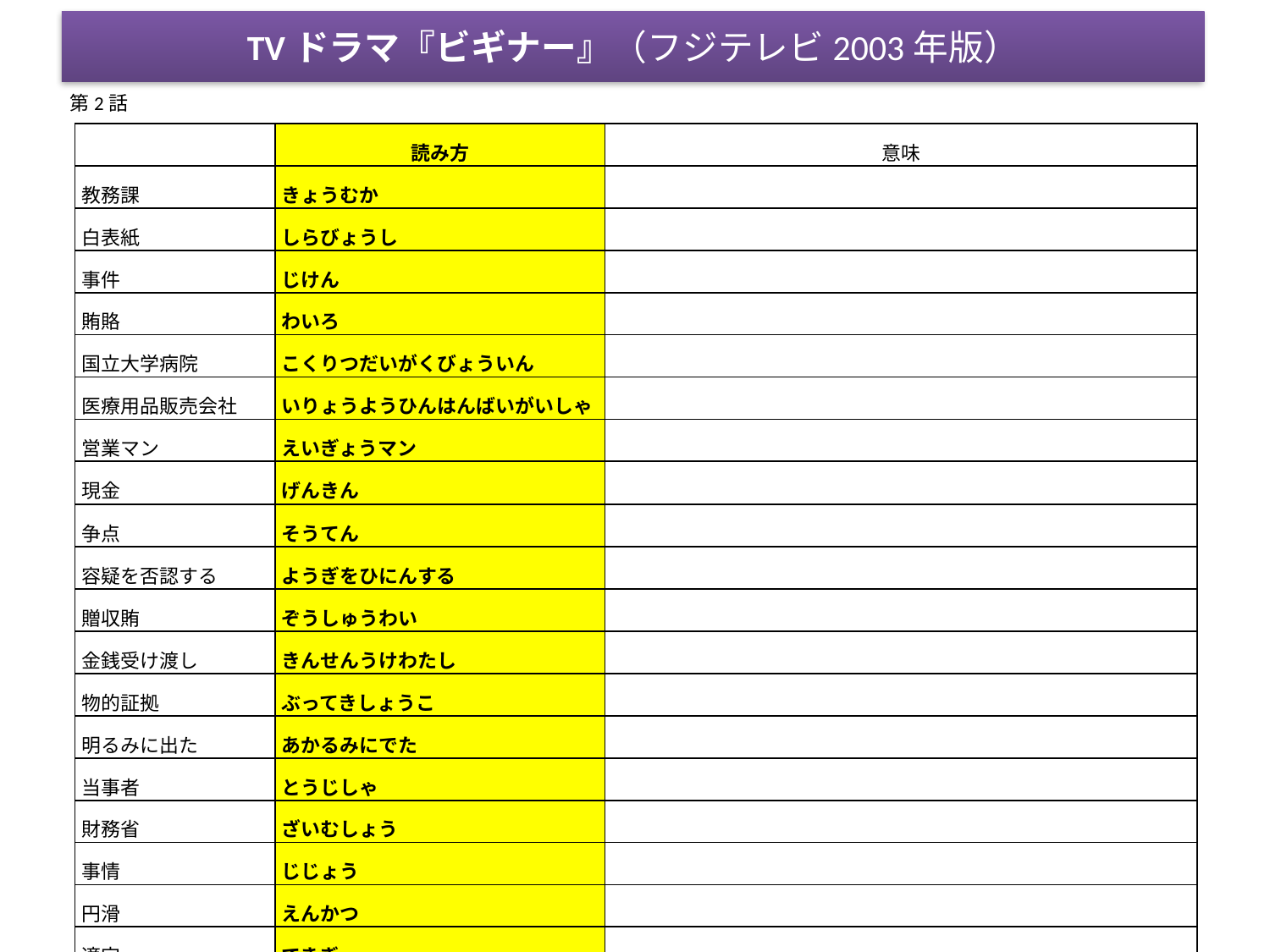

# TVドラマ『ビギナー』（フジテレビ2003年版）
第2話
|  | 読み方 | 意味 |
| --- | --- | --- |
| 教務課 | きょうむか |  |
| 白表紙 | しらびょうし |  |
| 事件 | じけん |  |
| 賄賂 | わいろ |  |
| 国立大学病院 | こくりつだいがくびょういん |  |
| 医療用品販売会社 | いりょうようひんはんばいがいしゃ |  |
| 営業マン | えいぎょうマン |  |
| 現金 | げんきん |  |
| 争点 | そうてん |  |
| 容疑を否認する | ようぎをひにんする |  |
| 贈収賄 | ぞうしゅうわい |  |
| 金銭受け渡し | きんせんうけわたし |  |
| 物的証拠 | ぶってきしょうこ |  |
| 明るみに出た | あかるみにでた |  |
| 当事者 | とうじしゃ |  |
| 財務省 | ざいむしょう |  |
| 事情 | じじょう |  |
| 円滑 | えんかつ |  |
| 適宜 | てきぎ |  |
| 認識 | にんしき |  |